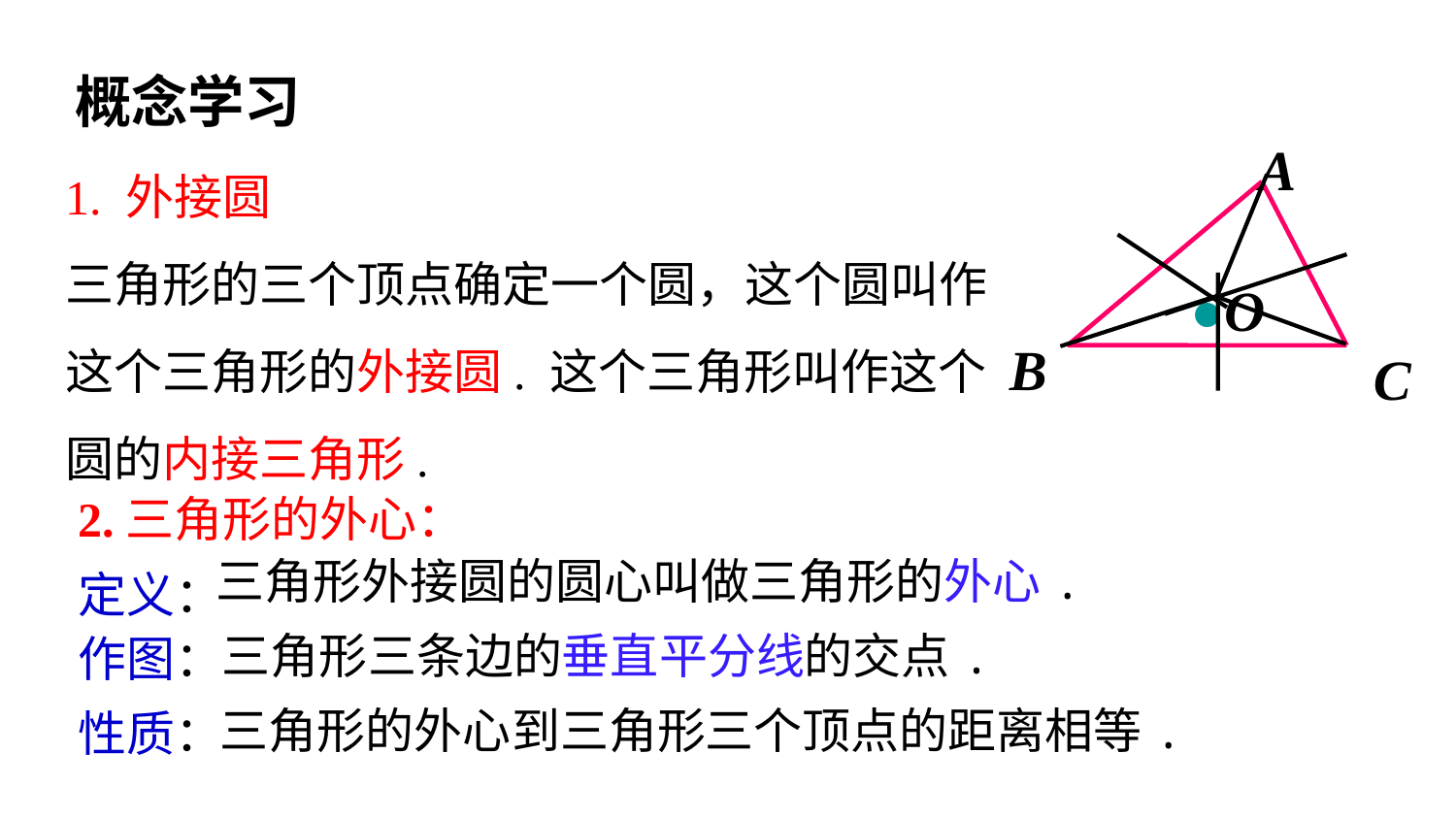

概念学习
A

B
C
1. 外接圆
三角形的三个顶点确定一个圆，这个圆叫作这个三角形的外接圆. 这个三角形叫作这个圆的内接三角形.

●O

2.三角形的外心：
定义：
三角形外接圆的圆心叫做三角形的外心.
作图：
三角形三条边的垂直平分线的交点.
性质：
三角形的外心到三角形三个顶点的距离相等.